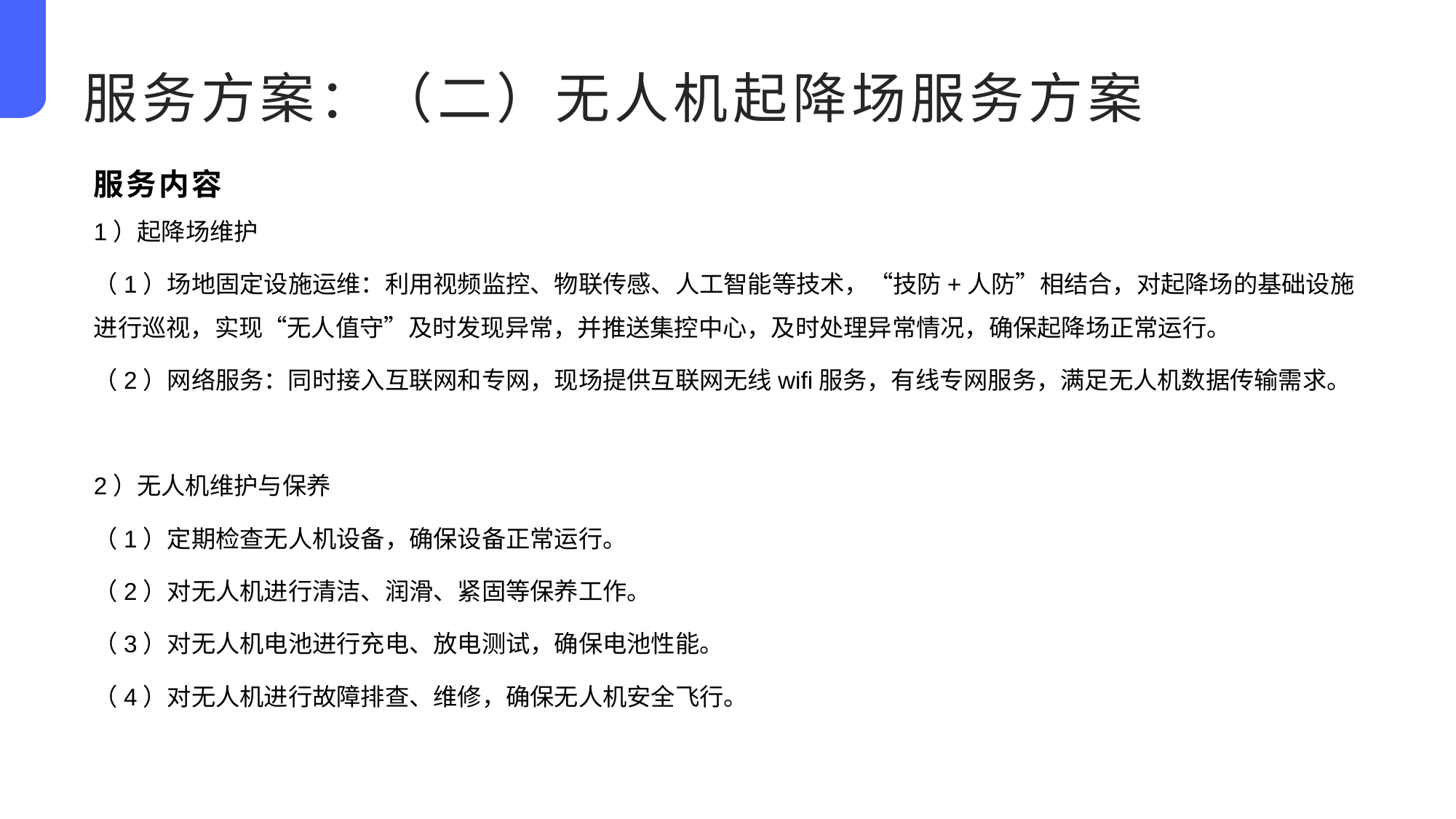

服务方案：（二）无人机起降场服务方案
服务内容
1）起降场维护
（1）场地固定设施运维：利用视频监控、物联传感、人工智能等技术，“技防+人防”相结合，对起降场的基础设施进行巡视，实现“无人值守”及时发现异常，并推送集控中心，及时处理异常情况，确保起降场正常运行。
（2）网络服务：同时接入互联网和专网，现场提供互联网无线wifi服务，有线专网服务，满足无人机数据传输需求。

2）无人机维护与保养
（1）定期检查无人机设备，确保设备正常运行。
（2）对无人机进行清洁、润滑、紧固等保养工作。
（3）对无人机电池进行充电、放电测试，确保电池性能。
（4）对无人机进行故障排查、维修，确保无人机安全飞行。
16